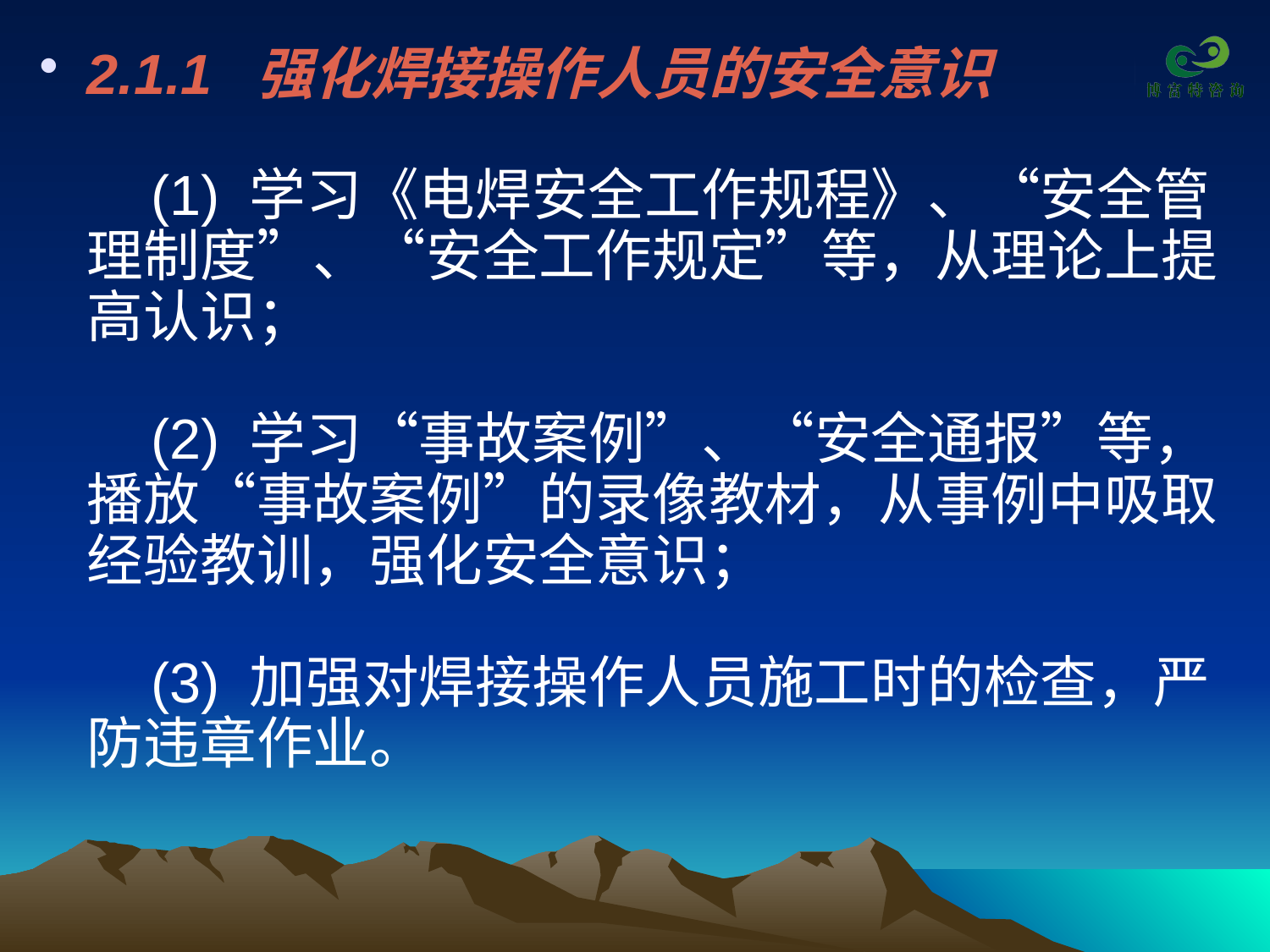

2.1.1  强化焊接操作人员的安全意识  
    (1) 学习《电焊安全工作规程》、“安全管理制度”、“安全工作规定”等，从理论上提高认识；  
    (2) 学习“事故案例”、“安全通报”等，播放“事故案例”的录像教材，从事例中吸取经验教训，强化安全意识；  
    (3) 加强对焊接操作人员施工时的检查，严防违章作业。